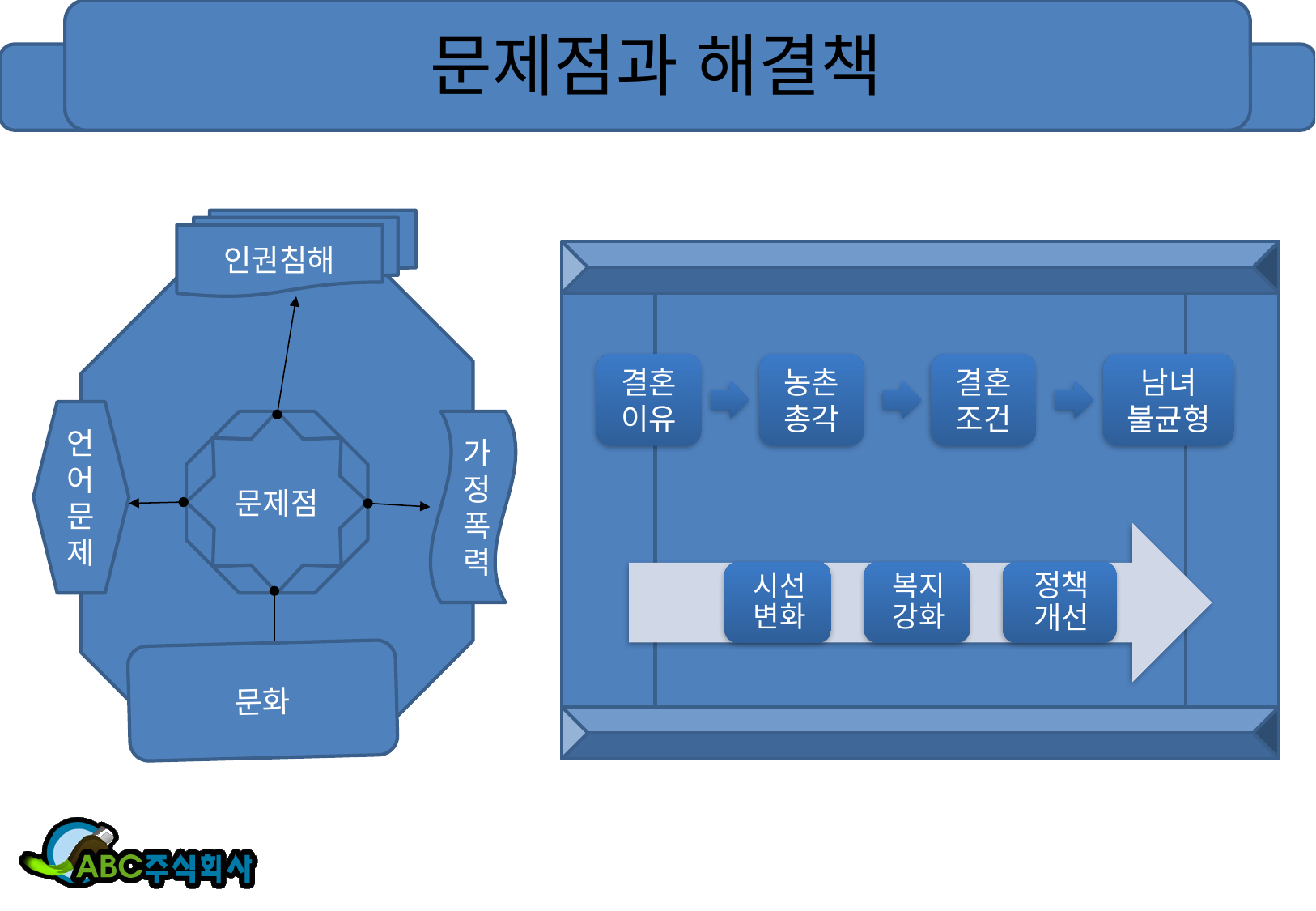

# 문제점과 해결책
인권침해

언어문제

문제점
가정폭력
문화

결혼
이유
농촌
총각
결혼
조건
남녀
불균형

시선변화
복지강화
정책개선

6